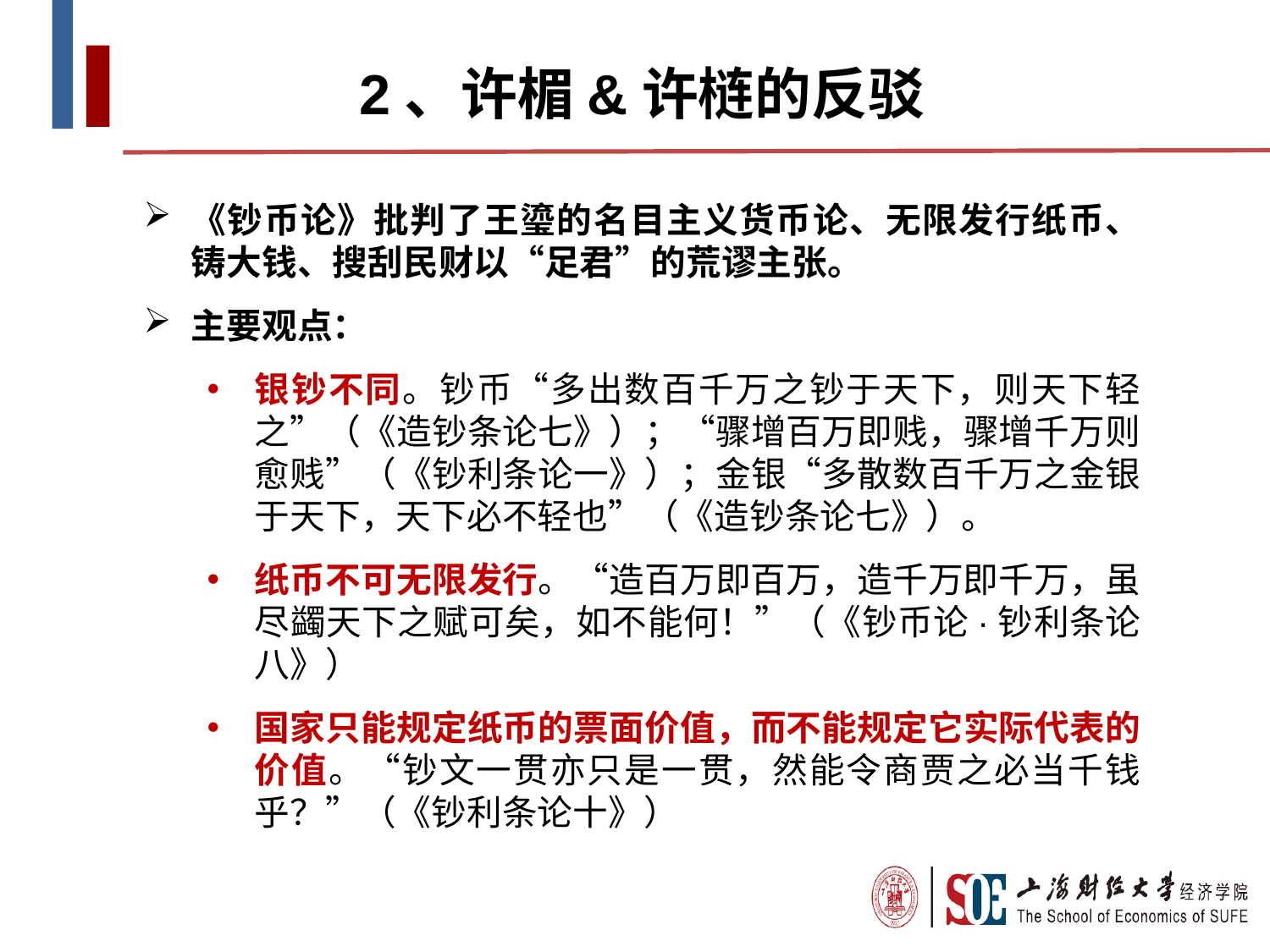

2、许楣&许梿的反驳
《钞币论》批判了王瑬的名目主义货币论、无限发行纸币、铸大钱、搜刮民财以“足君”的荒谬主张。
主要观点：
银钞不同。钞币“多出数百千万之钞于天下，则天下轻之”（《造钞条论七》）；“骤增百万即贱，骤增千万则愈贱”（《钞利条论一》）；金银“多散数百千万之金银于天下，天下必不轻也”（《造钞条论七》）。
纸币不可无限发行。“造百万即百万，造千万即千万，虽尽蠲天下之赋可矣，如不能何！”（《钞币论·钞利条论八》）
国家只能规定纸币的票面价值，而不能规定它实际代表的价值。“钞文一贯亦只是一贯，然能令商贾之必当千钱乎？”（《钞利条论十》）